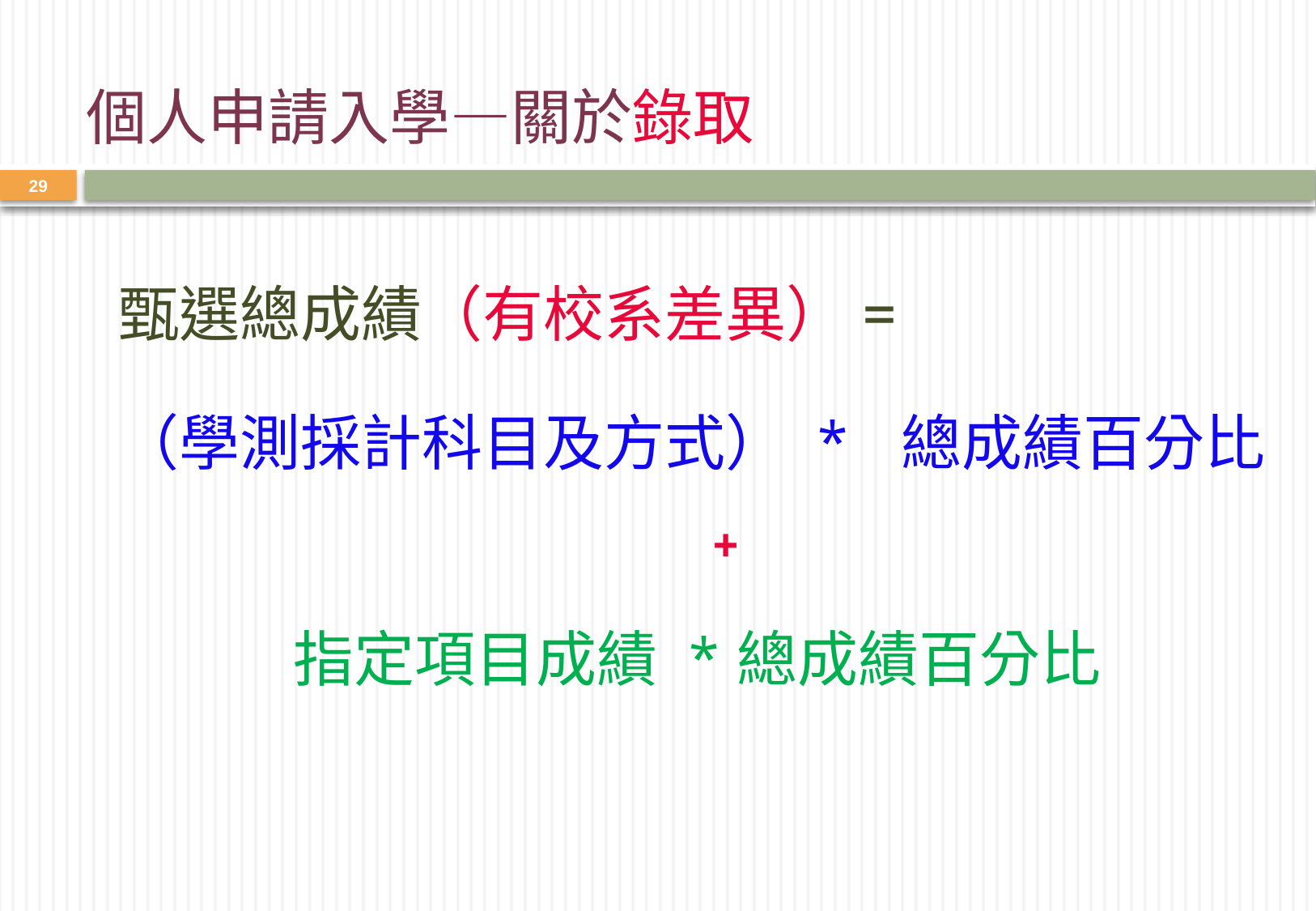

個人申請入學—關於錄取
29
甄選總成績（有校系差異）=
（學測採計科目及方式） * 總成績百分比
   +
指定項目成績 *總成績百分比